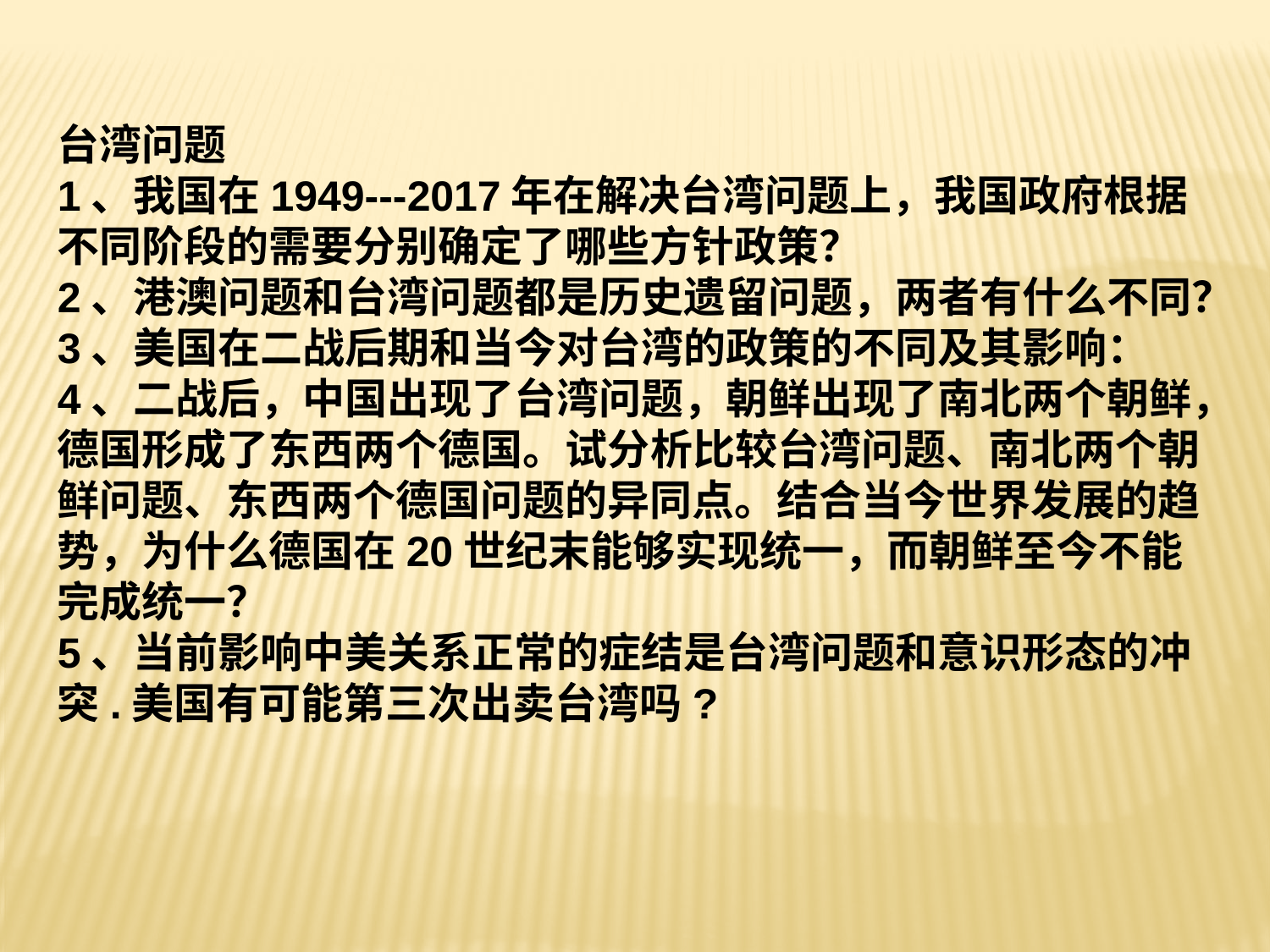

台湾问题
1、我国在1949---2017年在解决台湾问题上，我国政府根据不同阶段的需要分别确定了哪些方针政策？
2、港澳问题和台湾问题都是历史遗留问题，两者有什么不同？
3、美国在二战后期和当今对台湾的政策的不同及其影响：
4、二战后，中国出现了台湾问题，朝鲜出现了南北两个朝鲜，德国形成了东西两个德国。试分析比较台湾问题、南北两个朝鲜问题、东西两个德国问题的异同点。结合当今世界发展的趋势，为什么德国在20世纪末能够实现统一，而朝鲜至今不能完成统一？
5、当前影响中美关系正常的症结是台湾问题和意识形态的冲突.美国有可能第三次出卖台湾吗?